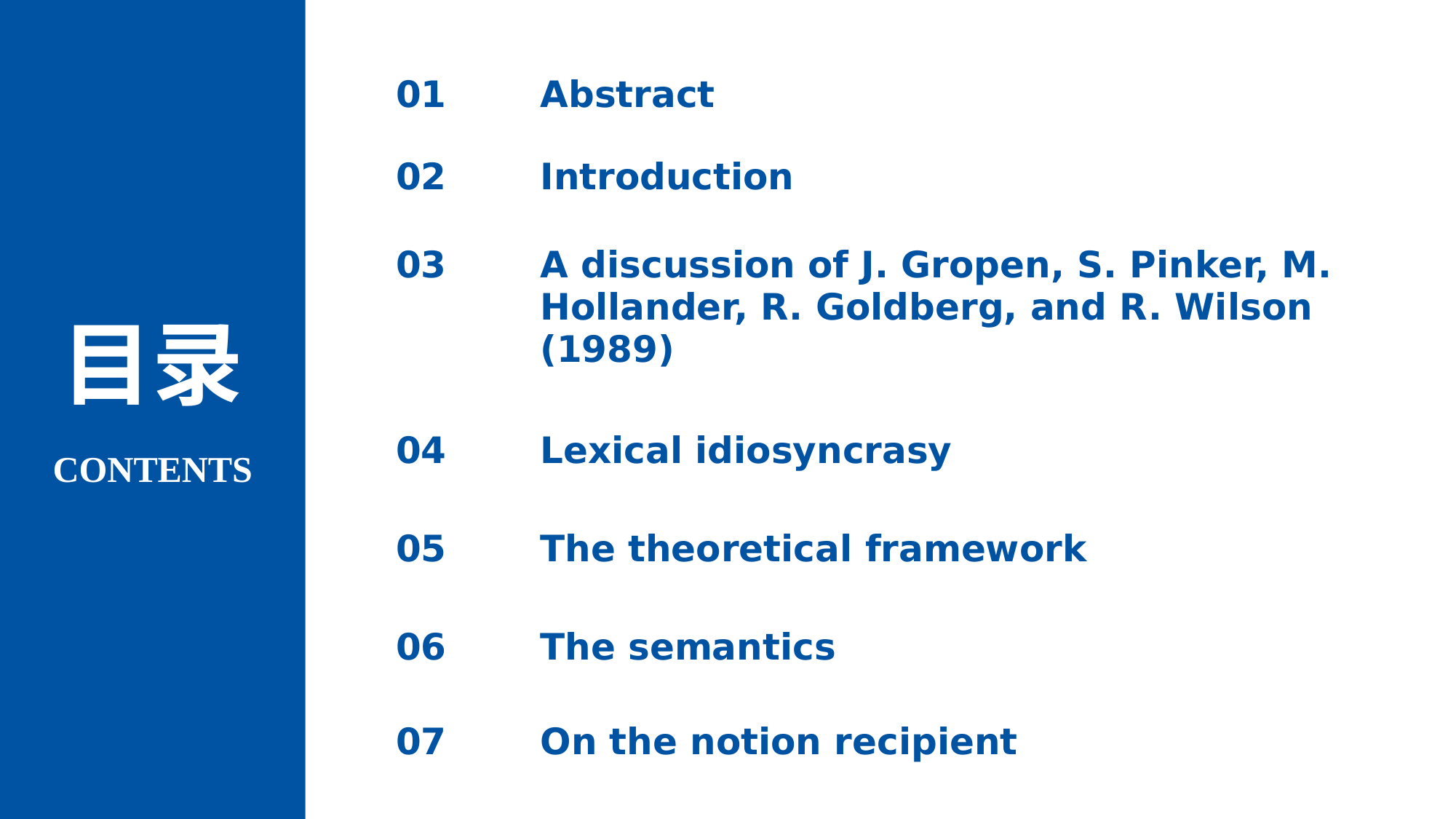

| 01 | Abstract |
| --- | --- |
| 02 | Introduction |
| 03 | A discussion of J. Gropen, S. Pinker, M. Hollander, R. Goldberg, and R. Wilson (1989) |
| 04 | Lexical idiosyncrasy |
| 05 | The theoretical framework |
| 06 | The semantics |
| 07 | On the notion recipient |
目录
CONTENTS